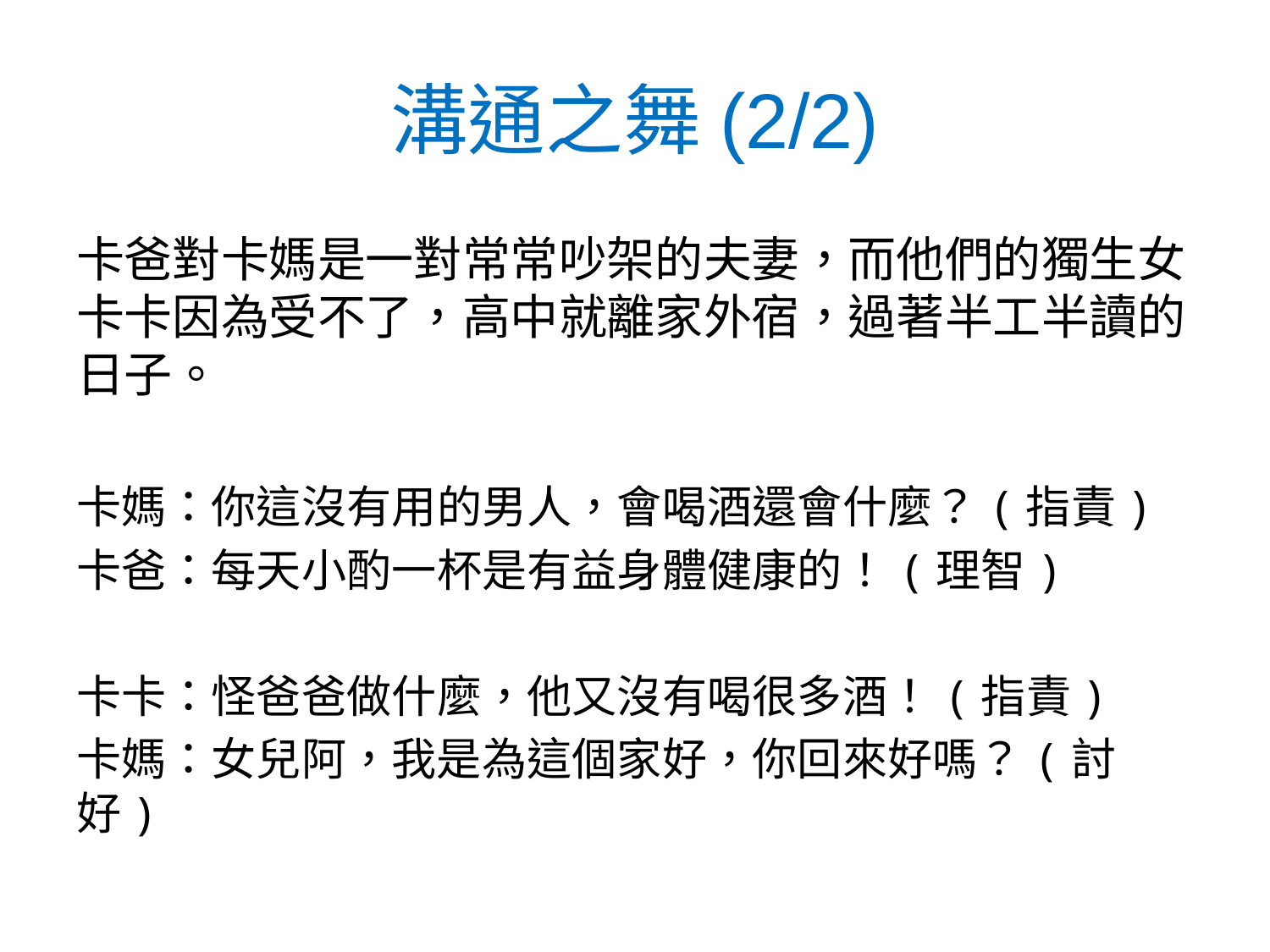

# 溝通之舞(2/2)
卡爸對卡媽是一對常常吵架的夫妻，而他們的獨生女卡卡因為受不了，高中就離家外宿，過著半工半讀的日子。

卡媽：你這沒有用的男人，會喝酒還會什麼？(指責)
卡爸：每天小酌一杯是有益身體健康的！(理智)

卡卡：怪爸爸做什麼，他又沒有喝很多酒！(指責)
卡媽：女兒阿，我是為這個家好，你回來好嗎？(討好)